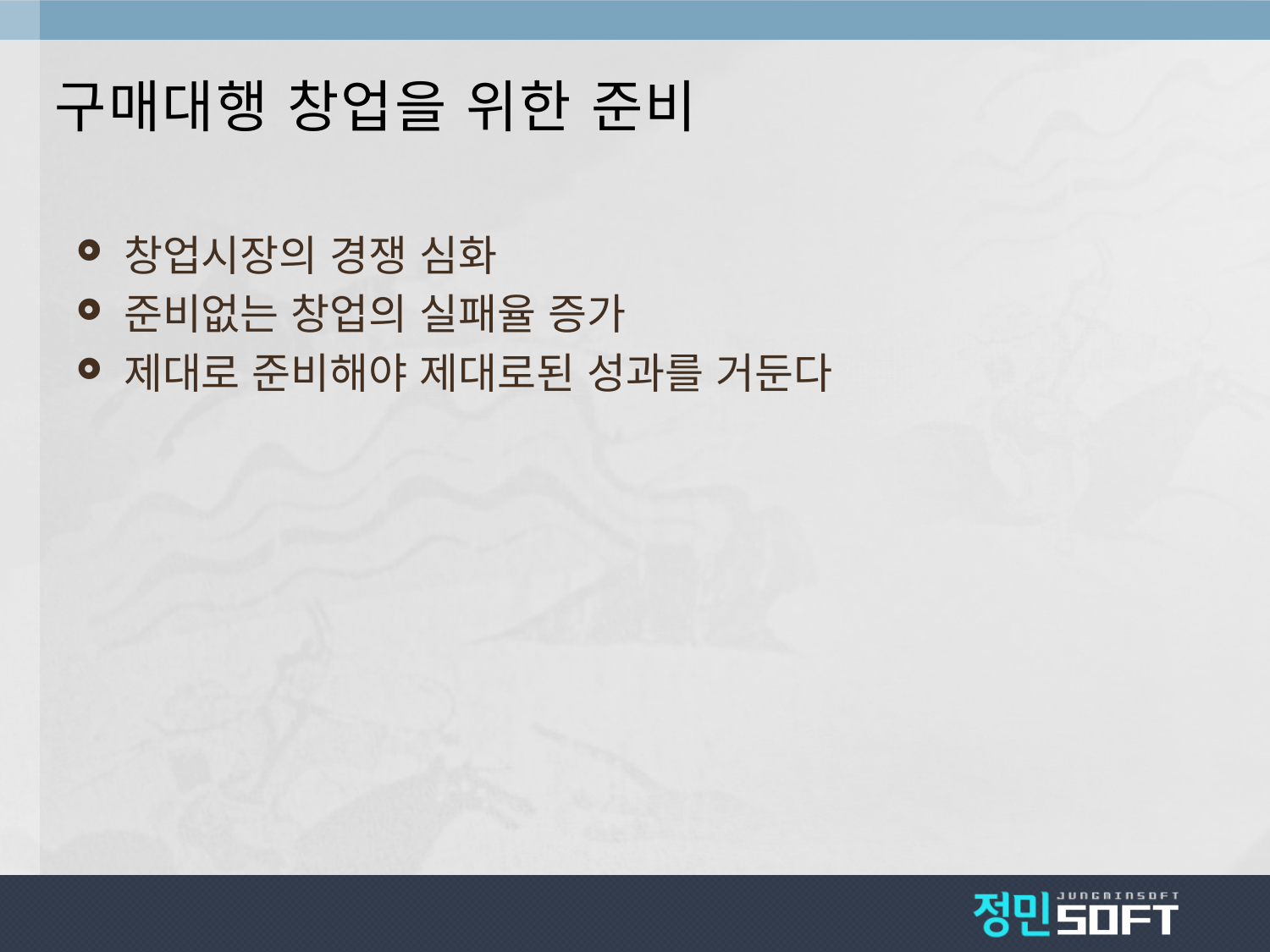

# 구매대행 창업을 위한 준비
창업시장의 경쟁 심화
준비없는 창업의 실패율 증가
제대로 준비해야 제대로된 성과를 거둔다